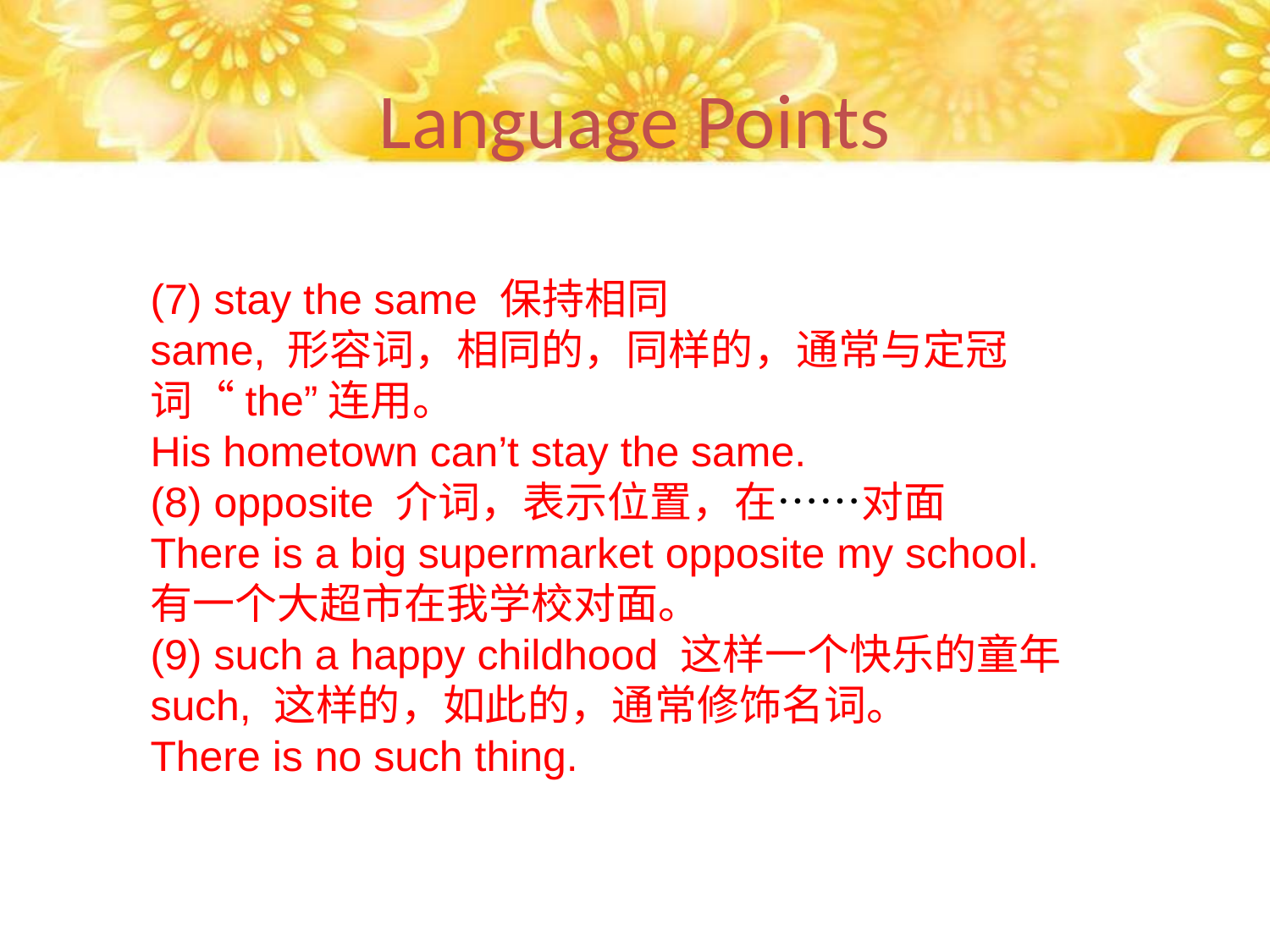

Language Points

(7) stay the same 保持相同
same, 形容词，相同的，同样的，通常与定冠词“the”连用。
His hometown can’t stay the same.
(8) opposite 介词，表示位置，在……对面
There is a big supermarket opposite my school.
有一个大超市在我学校对面。
(9) such a happy childhood 这样一个快乐的童年
such, 这样的，如此的，通常修饰名词。
There is no such thing.